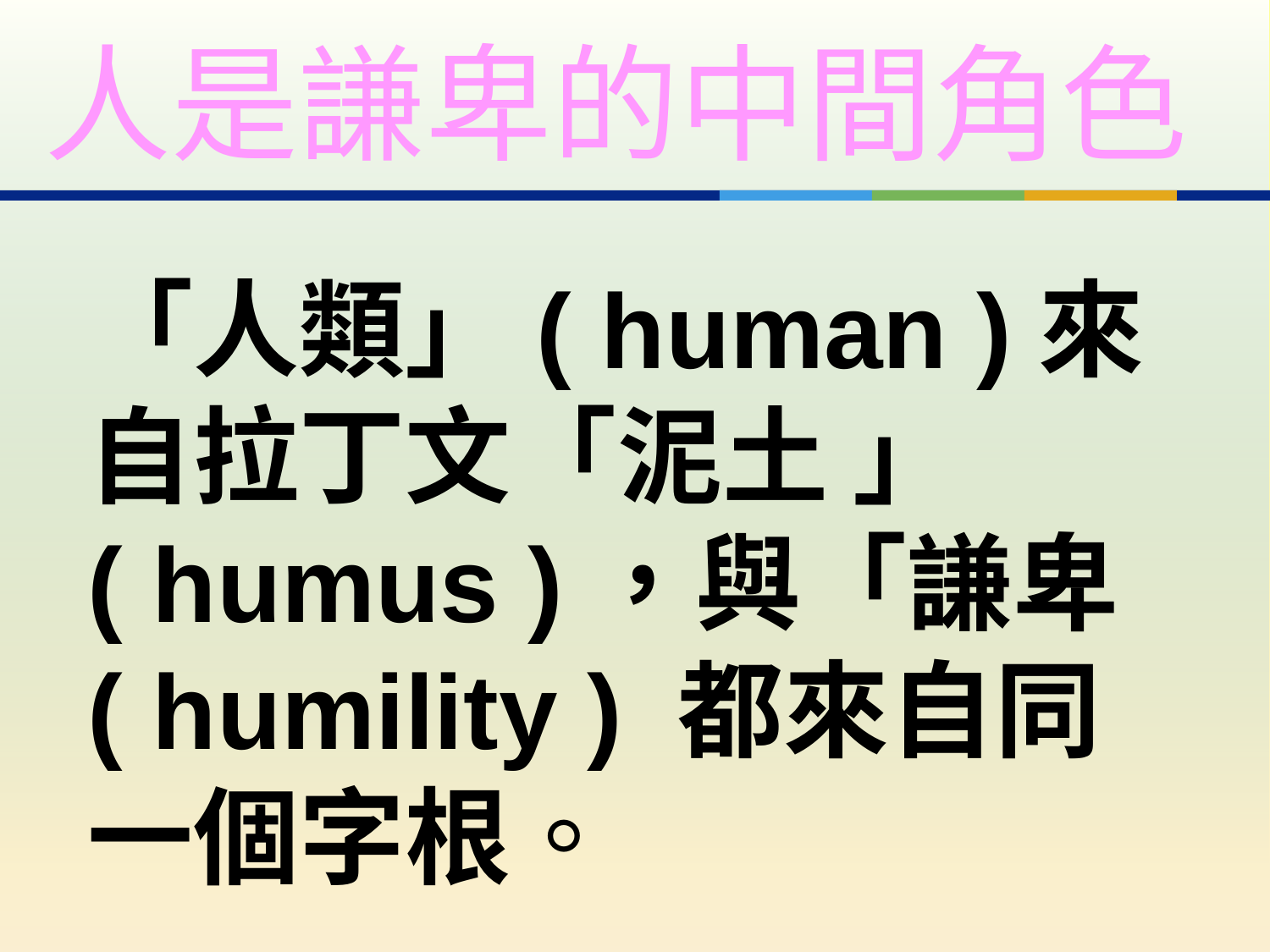

# 人是謙卑的中間角色
「人類」( human )來自拉丁文「泥土 」( humus )，與「謙卑  ( humility ) 都來自同一個字根。